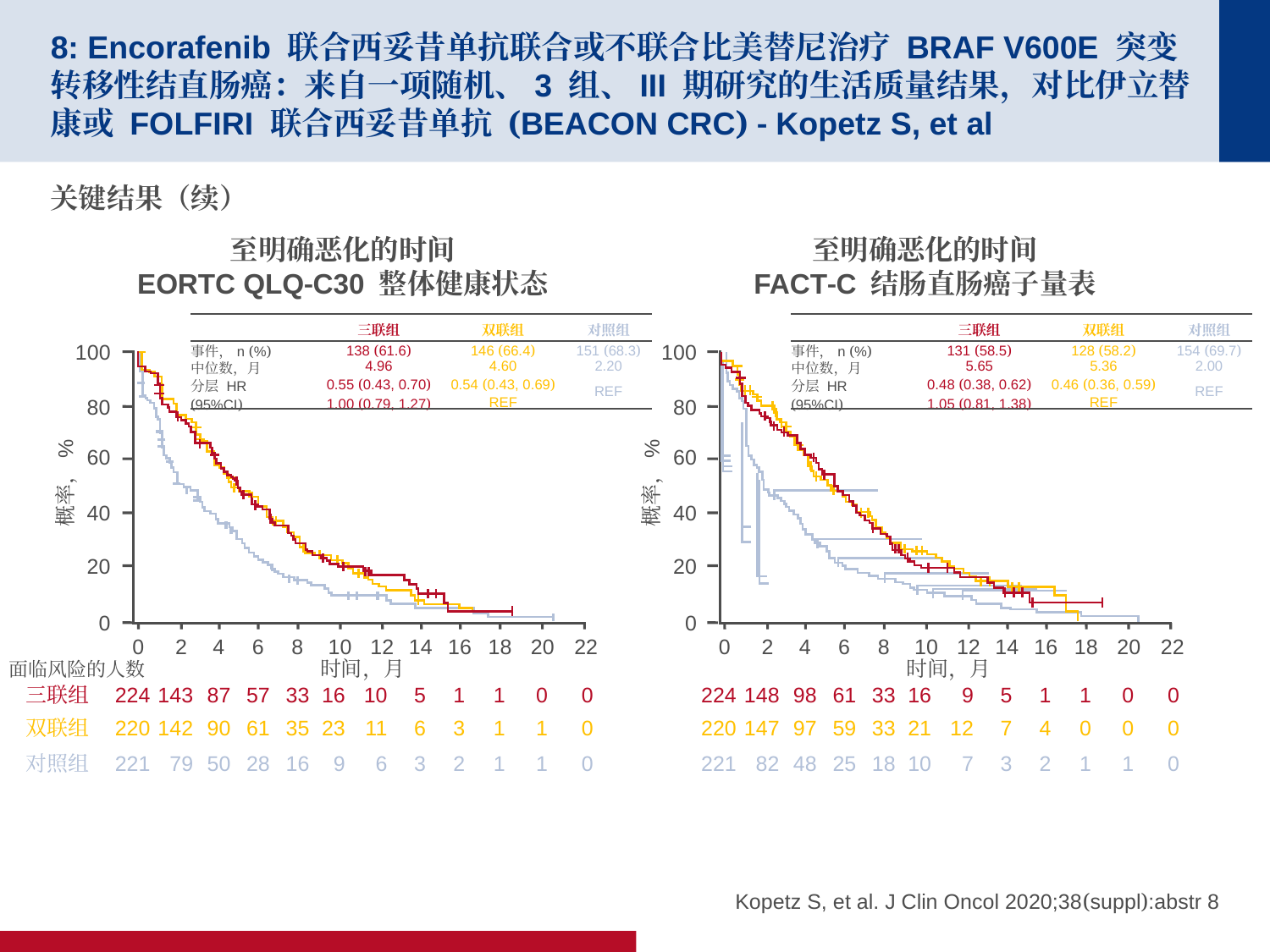

# 8: Encorafenib 联合西妥昔单抗联合或不联合比美替尼治疗 BRAF V600E 突变转移性结直肠癌：来自一项随机、3 组、III 期研究的生活质量结果，对比伊立替康或 FOLFIRI 联合西妥昔单抗 (BEACON CRC) - Kopetz S, et al
关键结果（续）

至明确恶化的时间
EORTC QLQ-C30 整体健康状态
100
80
60
40
20

概率，%
0

0
2
4
6
8
10
12
14
16
18
20
22
时间，月
面临风险的人数
三联组
224
143
87
57
33
16
10
5
1
1
0
0
双联组
220
142
90
61
35
23
11
6
3
1
1
0
对照组
221
79
50
28
16
9
6
3
2
1
1
0
至明确恶化的时间
FACT-C 结肠直肠癌子量表
|  | 三联组 | 双联组 | 对照组 |
| --- | --- | --- | --- |
| 事件，n (%) | 138 (61.6) | 146 (66.4) | 151 (68.3) |
| 中位数，月 | 4.96 | 4.60 | 2.20 |
| 分层 HR (95%CI) | 0.55 (0.43, 0.70) 1.00 (0.79, 1.27) | 0.54 (0.43, 0.69) REF | REF |
|  | 三联组 | 双联组 | 对照组 |
| --- | --- | --- | --- |
| 事件，n (%) | 131 (58.5) | 128 (58.2) | 154 (69.7) |
| 中位数，月 | 5.65 | 5.36 | 2.00 |
| 分层 HR (95%CI) | 0.48 (0.38, 0.62) 1.05 (0.81, 1.38) | 0.46 (0.36, 0.59) REF | REF |
100
80
60
40
20

概率，%
0

0
2
4
6
8
10
12
14
16
18
20
22
时间，月
224
148
98
61
33
16
9
5
1
1
0
0
220
147
97
59
33
21
12
7
4
0
0
0
221
82
48
25
18
10
7
3
2
1
1
0

Kopetz S, et al. J Clin Oncol 2020;38(suppl):abstr 8